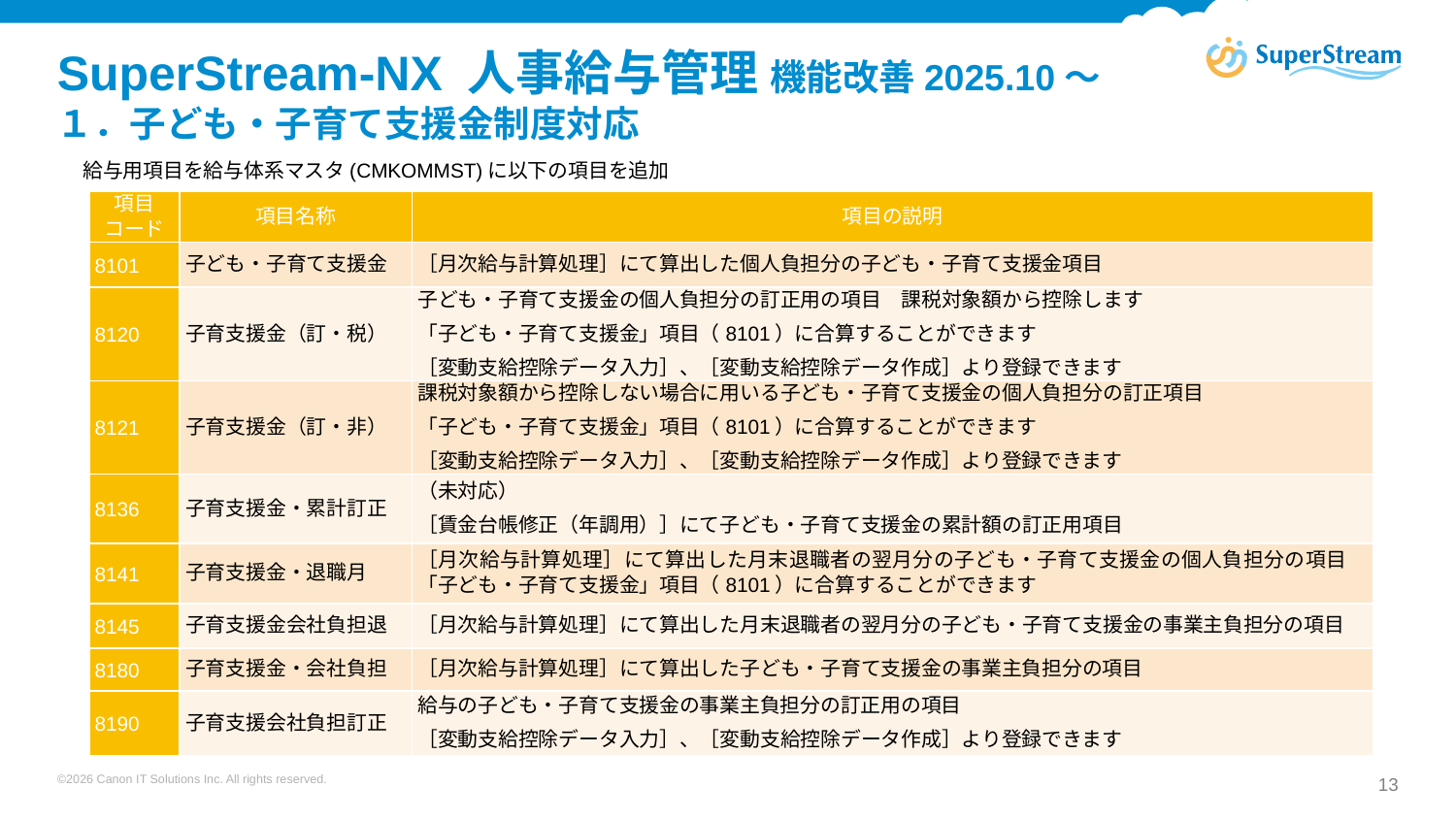

# SuperStream-NX 人事給与管理 機能改善2025.10～ １．子ども・子育て支援金制度対応
給与用項目を給与体系マスタ(CMKOMMST)に以下の項目を追加
| 項目コード | 項目名称 | 項目の説明 |
| --- | --- | --- |
| 8101 | 子ども・子育て支援金 | ［月次給与計算処理］にて算出した個人負担分の子ども・子育て支援金項目 |
| 8120 | 子育支援金（訂・税） | 子ども・子育て支援金の個人負担分の訂正用の項目　課税対象額から控除します 「子ども・子育て支援金」項目（8101）に合算することができます ［変動支給控除データ入力］、［変動支給控除データ作成］より登録できます |
| 8121 | 子育支援金（訂・非） | 課税対象額から控除しない場合に用いる子ども・子育て支援金の個人負担分の訂正項目 「子ども・子育て支援金」項目（8101）に合算することができます ［変動支給控除データ入力］、［変動支給控除データ作成］より登録できます |
| 8136 | 子育支援金・累計訂正 | （未対応） ［賃金台帳修正（年調用）］にて子ども・子育て支援金の累計額の訂正用項目 |
| 8141 | 子育支援金・退職月 | ［月次給与計算処理］にて算出した月末退職者の翌月分の子ども・子育て支援金の個人負担分の項目　「子ども・子育て支援金」項目（8101）に合算することができます |
| 8145 | 子育支援金会社負担退 | ［月次給与計算処理］にて算出した月末退職者の翌月分の子ども・子育て支援金の事業主負担分の項目 |
| 8180 | 子育支援金・会社負担 | ［月次給与計算処理］にて算出した子ども・子育て支援金の事業主負担分の項目 |
| 8190 | 子育支援会社負担訂正 | 給与の子ども・子育て支援金の事業主負担分の訂正用の項目 ［変動支給控除データ入力］、［変動支給控除データ作成］より登録できます |
©2026 Canon IT Solutions Inc. All rights reserved.
13